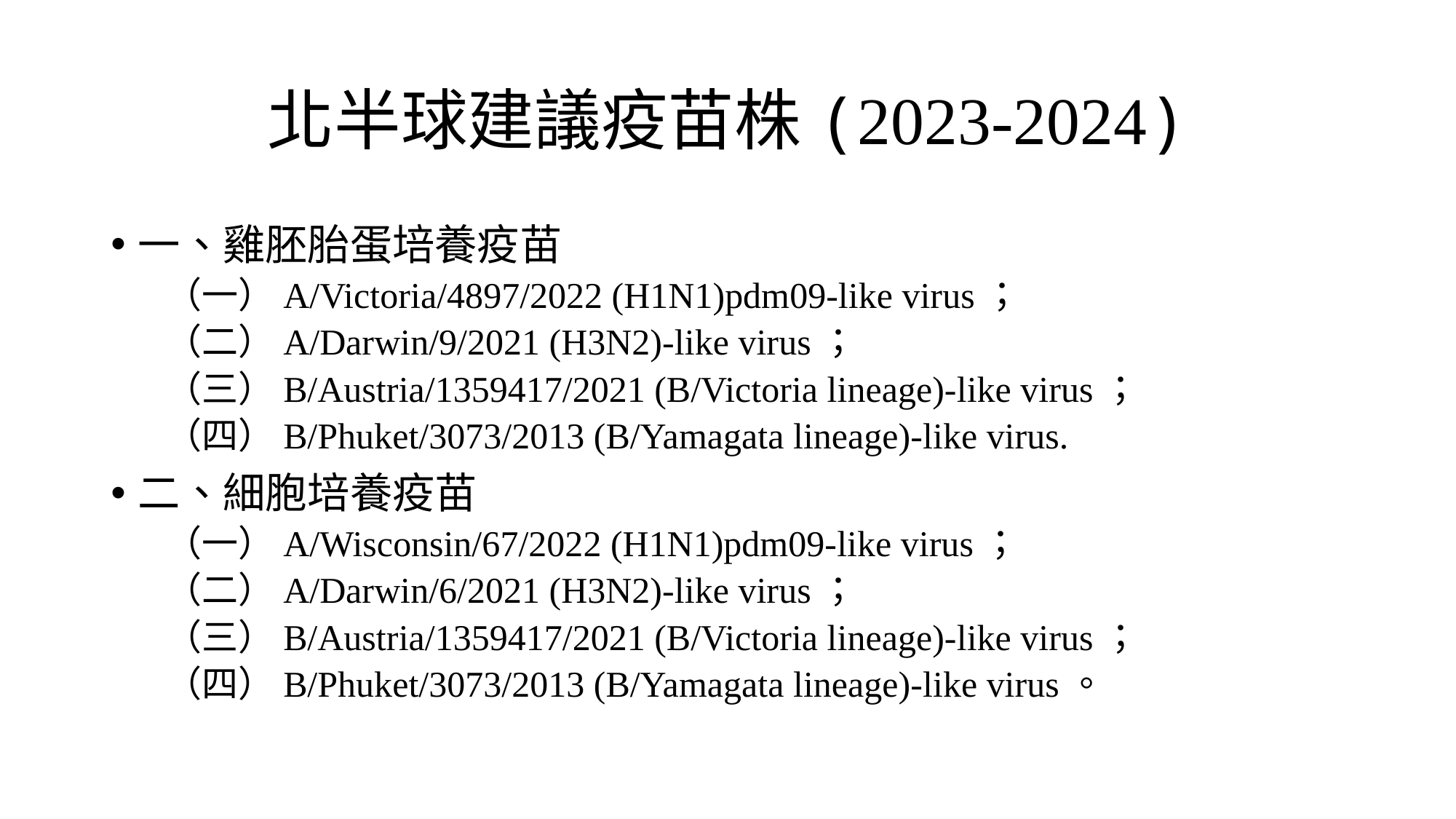

# 北半球建議疫苗株(2023-2024)
一、雞胚胎蛋培養疫苗
（一）A/Victoria/4897/2022 (H1N1)pdm09-like virus；
（二）A/Darwin/9/2021 (H3N2)-like virus；
（三）B/Austria/1359417/2021 (B/Victoria lineage)-like virus；
（四）B/Phuket/3073/2013 (B/Yamagata lineage)-like virus.
二、細胞培養疫苗
（一）A/Wisconsin/67/2022 (H1N1)pdm09-like virus；
（二）A/Darwin/6/2021 (H3N2)-like virus；
（三）B/Austria/1359417/2021 (B/Victoria lineage)-like virus；
（四）B/Phuket/3073/2013 (B/Yamagata lineage)-like virus。